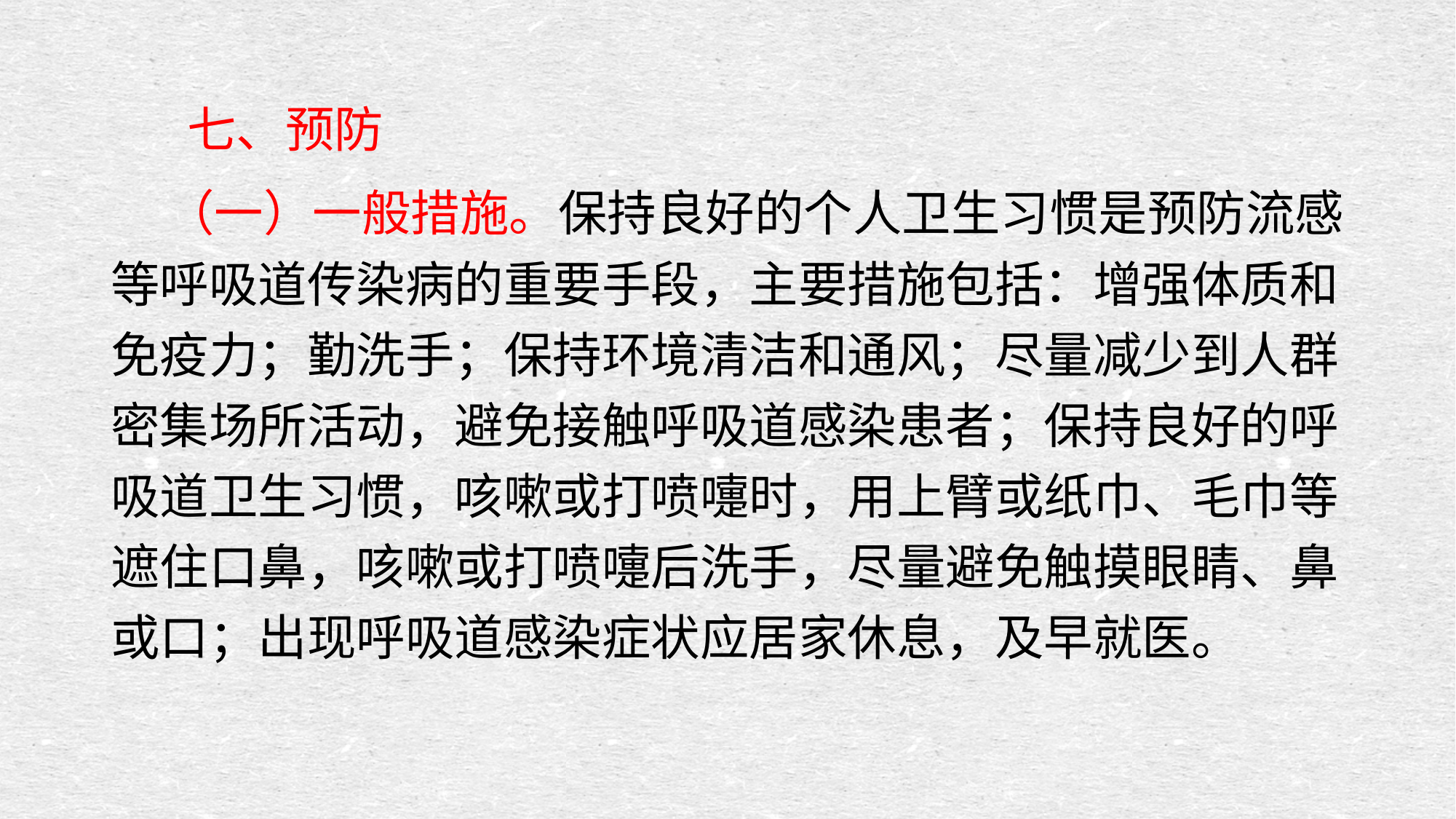

七、预防
    （一）一般措施。保持良好的个人卫生习惯是预防流感等呼吸道传染病的重要手段，主要措施包括：增强体质和免疫力；勤洗手；保持环境清洁和通风；尽量减少到人群密集场所活动，避免接触呼吸道感染患者；保持良好的呼吸道卫生习惯，咳嗽或打喷嚏时，用上臂或纸巾、毛巾等遮住口鼻，咳嗽或打喷嚏后洗手，尽量避免触摸眼睛、鼻或口；出现呼吸道感染症状应居家休息，及早就医。